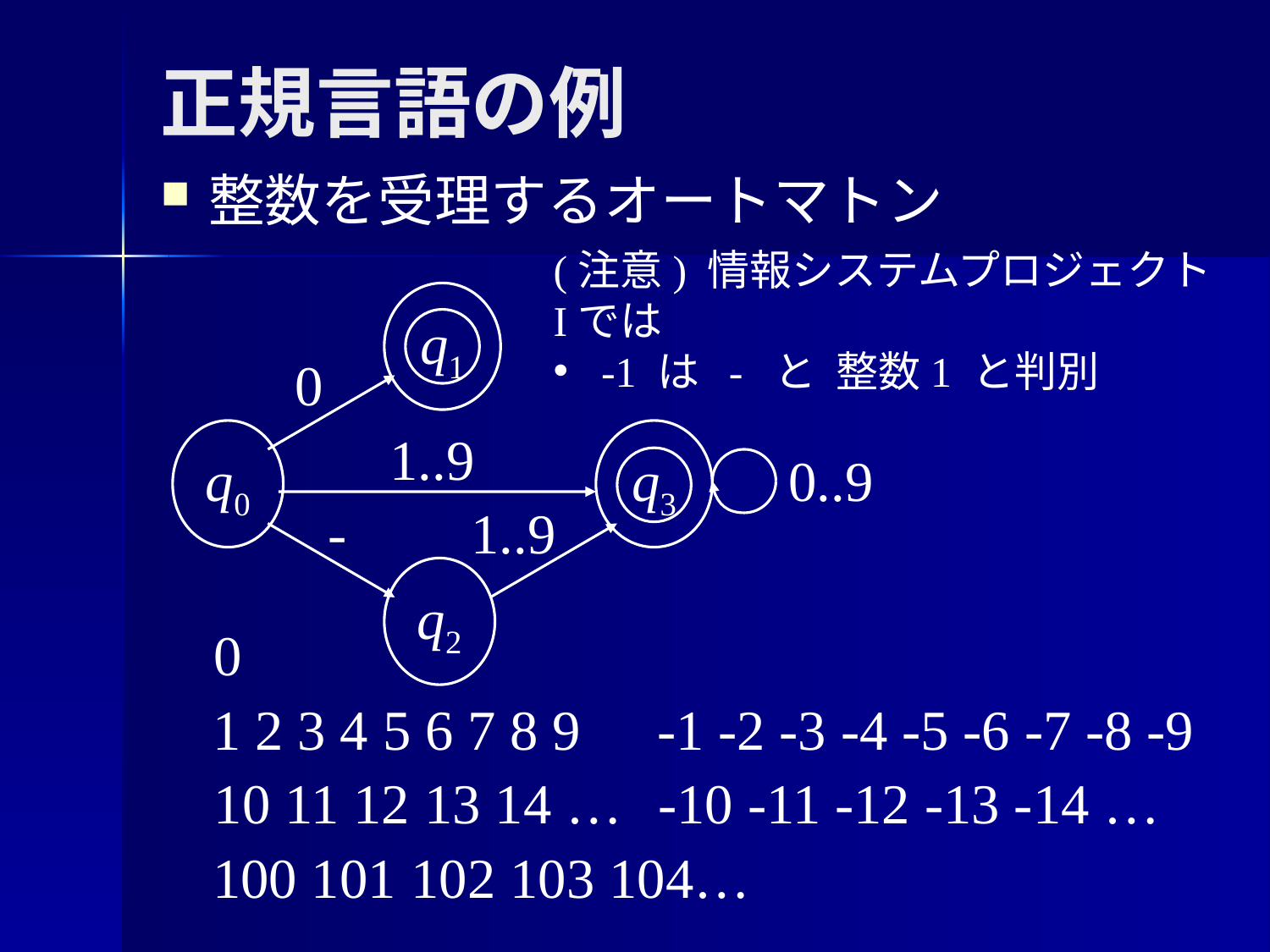

# 正規言語の例
整数を受理するオートマトン
(注意) 情報システムプロジェクトIでは
-1 は  -  と  整数1 と判別
q1

0

1..9
q3

1..9

q0
0..9

-

q2
0
1 2 3 4 5 6 7 8 9
-1 -2 -3 -4 -5 -6 -7 -8 -9
10 11 12 13 14 …
-10 -11 -12 -13 -14 …
100 101 102 103 104…